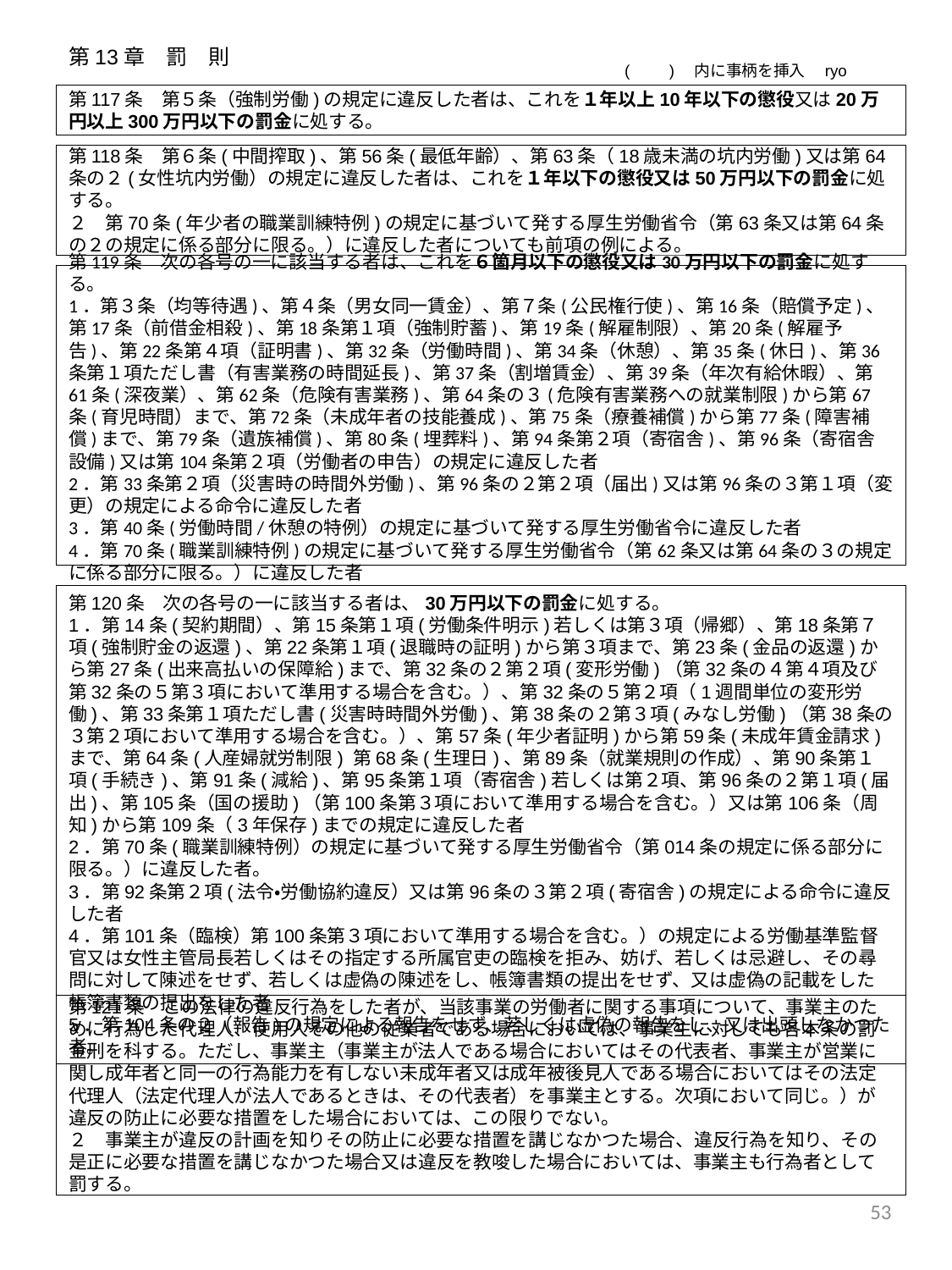

第13章　罰　則

(　　)　内に事柄を挿入　ryo

第117条　第５条（強制労働)の規定に違反した者は、これを１年以上10年以下の懲役又は20万円以上300万円以下の罰金に処する。

第118条　第６条(中間搾取)、第56条(最低年齢）、第63条（18歳未満の坑内労働)又は第64条の２(女性坑内労働）の規定に違反した者は、これを１年以下の懲役又は50万円以下の罰金に処する。
２　第70条(年少者の職業訓練特例)の規定に基づいて発する厚生労働省令（第63条又は第64条の２の規定に係る部分に限る。）に違反した者についても前項の例による。

第119条　次の各号の一に該当する者は、これを６箇月以下の懲役又は30万円以下の罰金に処する。
1．第３条（均等待遇)、第４条（男女同一賃金）、第７条(公民権行使)、第16条（賠償予定)、第17条（前借金相殺)、第18条第１項（強制貯蓄)、第19条(解雇制限）、第20条(解雇予告)、第22条第４項（証明書)、第32条（労働時間)、第34条（休憩）、第35条(休日)、第36条第１項ただし書（有害業務の時間延長)、第37条（割増賃金）、第39条（年次有給休暇）、第61条(深夜業）、第62条（危険有害業務)、第64条の３(危険有害業務への就業制限)から第67条(育児時間）まで、第72条（未成年者の技能養成)、第75条（療養補償)から第77条(障害補償)まで、第79条（遺族補償)、第80条(埋葬料)、第94条第２項（寄宿舎)、第96条（寄宿舎設備)又は第104条第２項（労働者の申告）の規定に違反した者
2．第33条第２項（災害時の時間外労働)、第96条の２第２項（届出)又は第96条の３第１項（変更）の規定による命令に違反した者
3．第40条(労働時間/休憩の特例）の規定に基づいて発する厚生労働省令に違反した者
4．第70条(職業訓練特例)の規定に基づいて発する厚生労働省令（第62条又は第64条の３の規定に係る部分に限る。）に違反した者

第120条　次の各号の一に該当する者は、30万円以下の罰金に処する。
1．第14条(契約期間）、第15条第１項(労働条件明示)若しくは第３項（帰郷）、第18条第７項(強制貯金の返還)、第22条第１項(退職時の証明)から第３項まで、第23条(金品の返還)から第27条(出来高払いの保障給)まで、第32条の２第２項(変形労働)（第32条の４第４項及び第32条の５第３項において準用する場合を含む。）、第32条の５第２項（1週間単位の変形労働)、第33条第１項ただし書(災害時時間外労働)、第38条の２第３項(みなし労働)（第38条の３第２項において準用する場合を含む。）、第57条(年少者証明)から第59条(未成年賃金請求)まで、第64条(人産婦就労制限) 第68条(生理日)、第89条（就業規則の作成）、第90条第１項(手続き)、第91条(減給)、第95条第１項（寄宿舎)若しくは第２項、第96条の２第１項(届出)、第105条（国の援助)（第100条第３項において準用する場合を含む。）又は第106条（周知)から第109条（3年保存)までの規定に違反した者
2．第70条(職業訓練特例）の規定に基づいて発する厚生労働省令（第014条の規定に係る部分に限る。）に違反した者。
3．第92条第２項(法令・労働協約違反）又は第96条の３第２項(寄宿舎)の規定による命令に違反した者
4．第101条（臨検）第100条第３項において準用する場合を含む。）の規定による労働基準監督官又は女性主管局長若しくはその指定する所属官吏の臨検を拒み、妨げ、若しくは忌避し、その尋問に対して陳述をせず、若しくは虚偽の陳述をし、帳簿書類の提出をせず、又は虚偽の記載をした帳簿書類の提出をした者
5．第104条の２（報告)の規定による報告をせず、若しくは虚偽の報告をし、又は出頭しなかつた者。

第121条　この法律の違反行為をした者が、当該事業の労働者に関する事項について、事業主のために行為した代理人、使用人その他の従業者である場合においては、事業主に対しても各本条の罰金刑を科する。ただし、事業主（事業主が法人である場合においてはその代表者、事業主が営業に関し成年者と同一の行為能力を有しない未成年者又は成年被後見人である場合においてはその法定代理人（法定代理人が法人であるときは、その代表者）を事業主とする。次項において同じ。）が違反の防止に必要な措置をした場合においては、この限りでない。
２　事業主が違反の計画を知りその防止に必要な措置を講じなかつた場合、違反行為を知り、その是正に必要な措置を講じなかつた場合又は違反を教唆した場合においては、事業主も行為者として罰する。

53